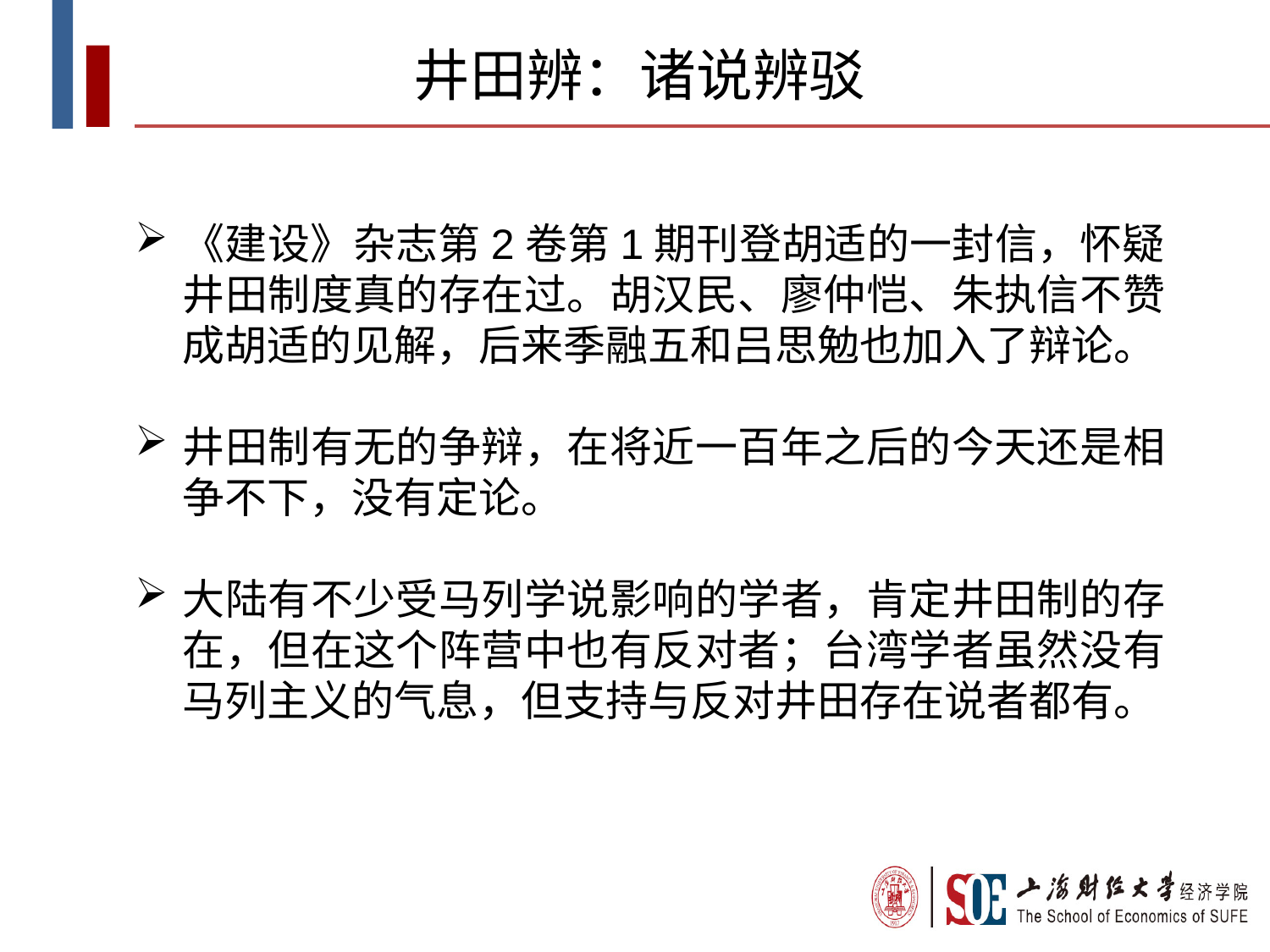

井田辨：诸说辨驳

《建设》杂志第2卷第1期刊登胡适的一封信，怀疑井田制度真的存在过。胡汉民、廖仲恺、朱执信不赞成胡适的见解，后来季融五和吕思勉也加入了辩论。

井田制有无的争辩，在将近一百年之后的今天还是相争不下，没有定论。

大陆有不少受马列学说影响的学者，肯定井田制的存在，但在这个阵营中也有反对者；台湾学者虽然没有马列主义的气息，但支持与反对井田存在说者都有。